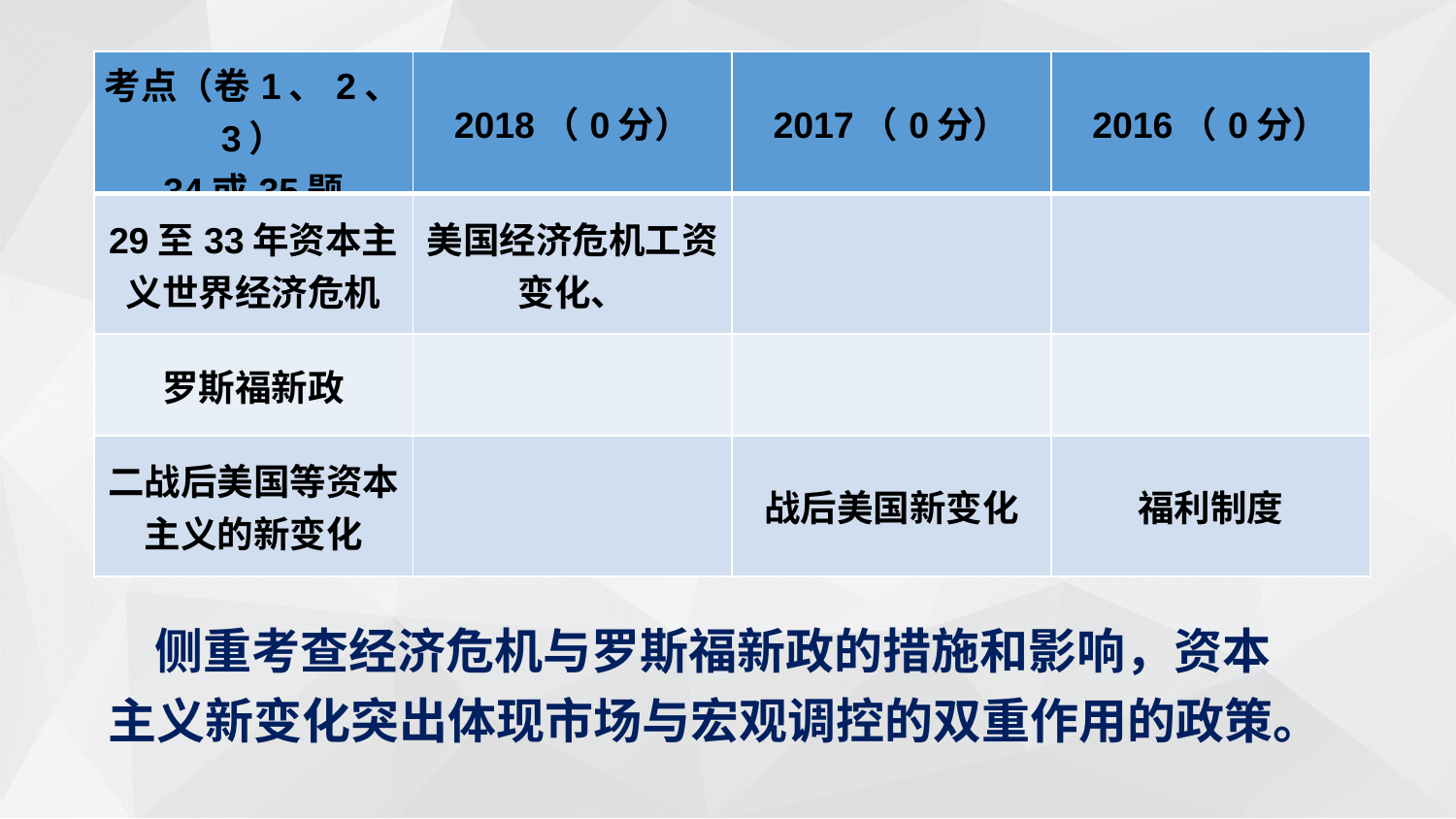

| 考点（卷1、2、3） 34或35题 | 2018（0分） | 2017（0分） | 2016（0分） |
| --- | --- | --- | --- |
| 29至33年资本主义世界经济危机 | 美国经济危机工资变化、 |  |  |
| 罗斯福新政 |  |  |  |
| 二战后美国等资本主义的新变化 |  | 战后美国新变化 | 福利制度 |
    侧重考查经济危机与罗斯福新政的措施和影响，资本主义新变化突出体现市场与宏观调控的双重作用的政策。